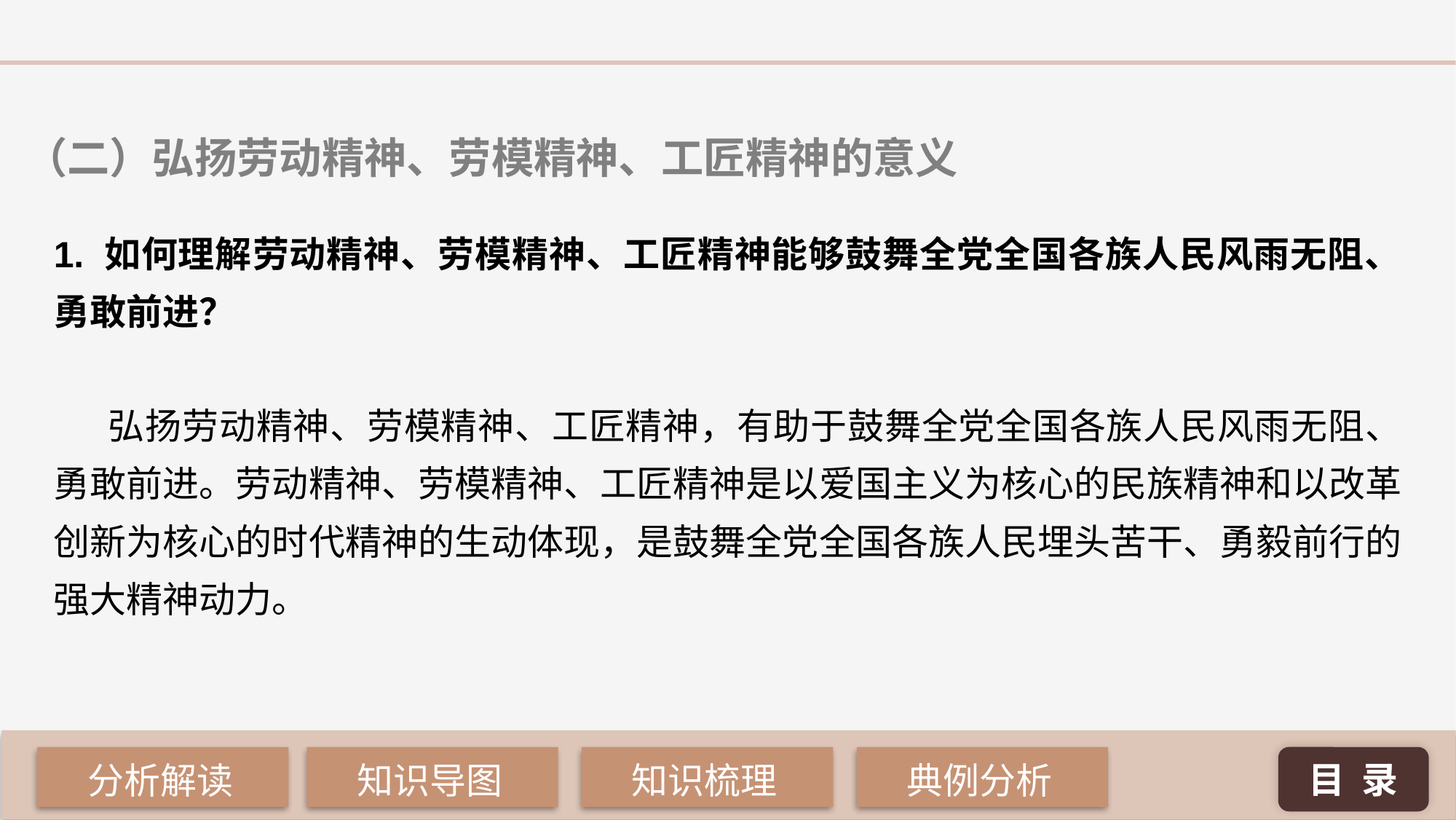

（二）弘扬劳动精神、劳模精神、工匠精神的意义
1. 如何理解劳动精神、劳模精神、工匠精神能够鼓舞全党全国各族人民风雨无阻、勇敢前进？
弘扬劳动精神、劳模精神、工匠精神，有助于鼓舞全党全国各族人民风雨无阻、勇敢前进。劳动精神、劳模精神、工匠精神是以爱国主义为核心的民族精神和以改革创新为核心的时代精神的生动体现，是鼓舞全党全国各族人民埋头苦干、勇毅前行的强大精神动力。